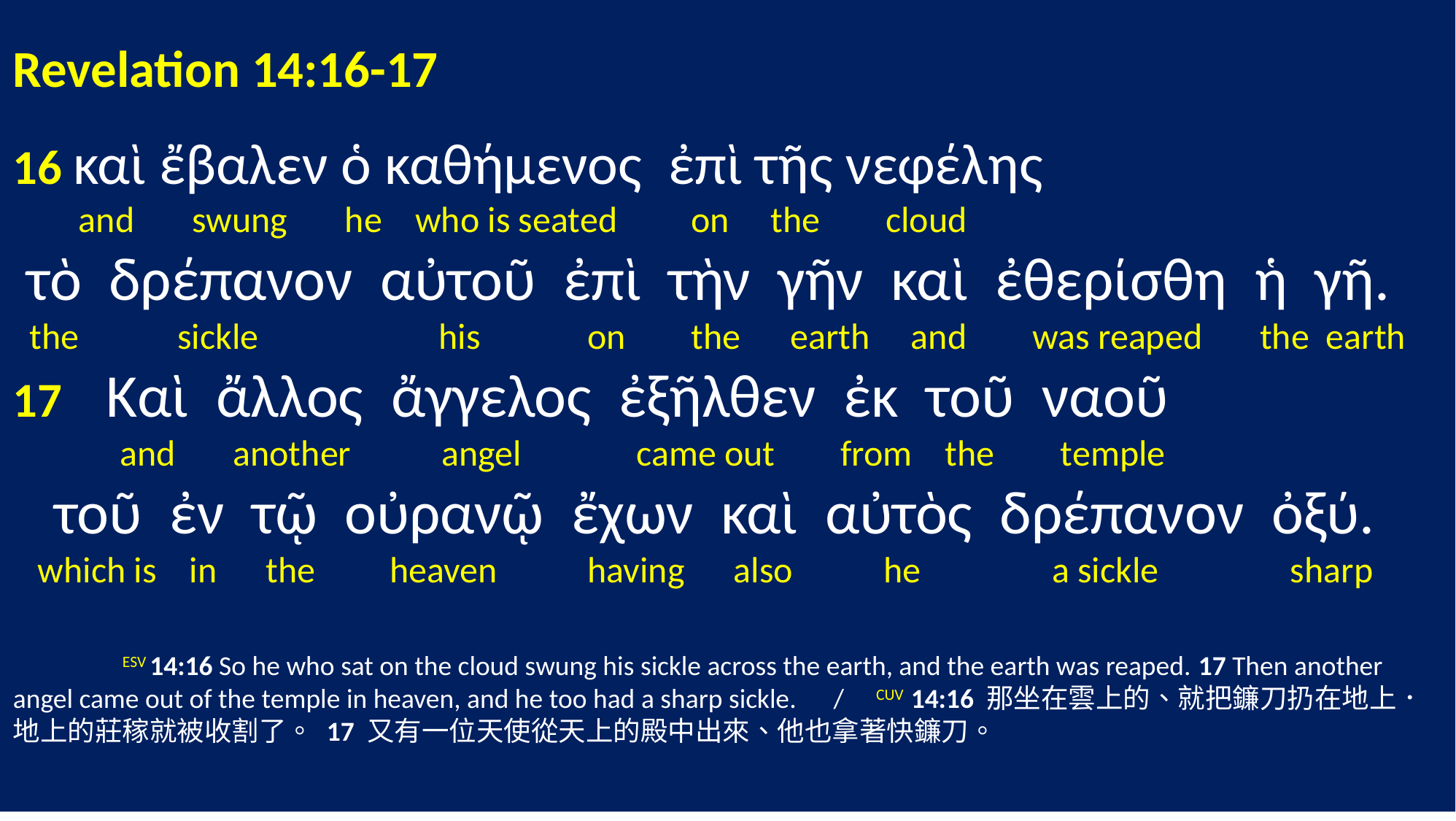

Revelation 14:16-17

16 καὶ ἔβαλεν ὁ καθήμενος  ἐπὶ τῆς νεφέλης
        and       swung       he    who is seated         on     the        cloud
 τὸ  δρέπανον  αὐτοῦ  ἐπὶ  τὴν  γῆν  καὶ  ἐθερίσθη  ἡ  γῆ.
  the            sickle                      his             on        the      earth     and        was reaped       the  earth
17    Καὶ  ἄλλος  ἄγγελος  ἐξῆλθεν  ἐκ  τοῦ  ναοῦ
             and       another           angel              came out        from    the        temple
   τοῦ  ἐν  τῷ  οὐρανῷ  ἔχων  καὶ  αὐτὸς  δρέπανον  ὀξύ.
   which is    in      the         heaven           having      also           he                a sickle                sharp

	ESV 14:16 So he who sat on the cloud swung his sickle across the earth, and the earth was reaped. 17 Then another angel came out of the temple in heaven, and he too had a sharp sickle.      /     CUV  14:16 那坐在雲上的、就把鐮刀扔在地上．地上的莊稼就被收割了。 17 又有一位天使從天上的殿中出來、他也拿著快鐮刀。